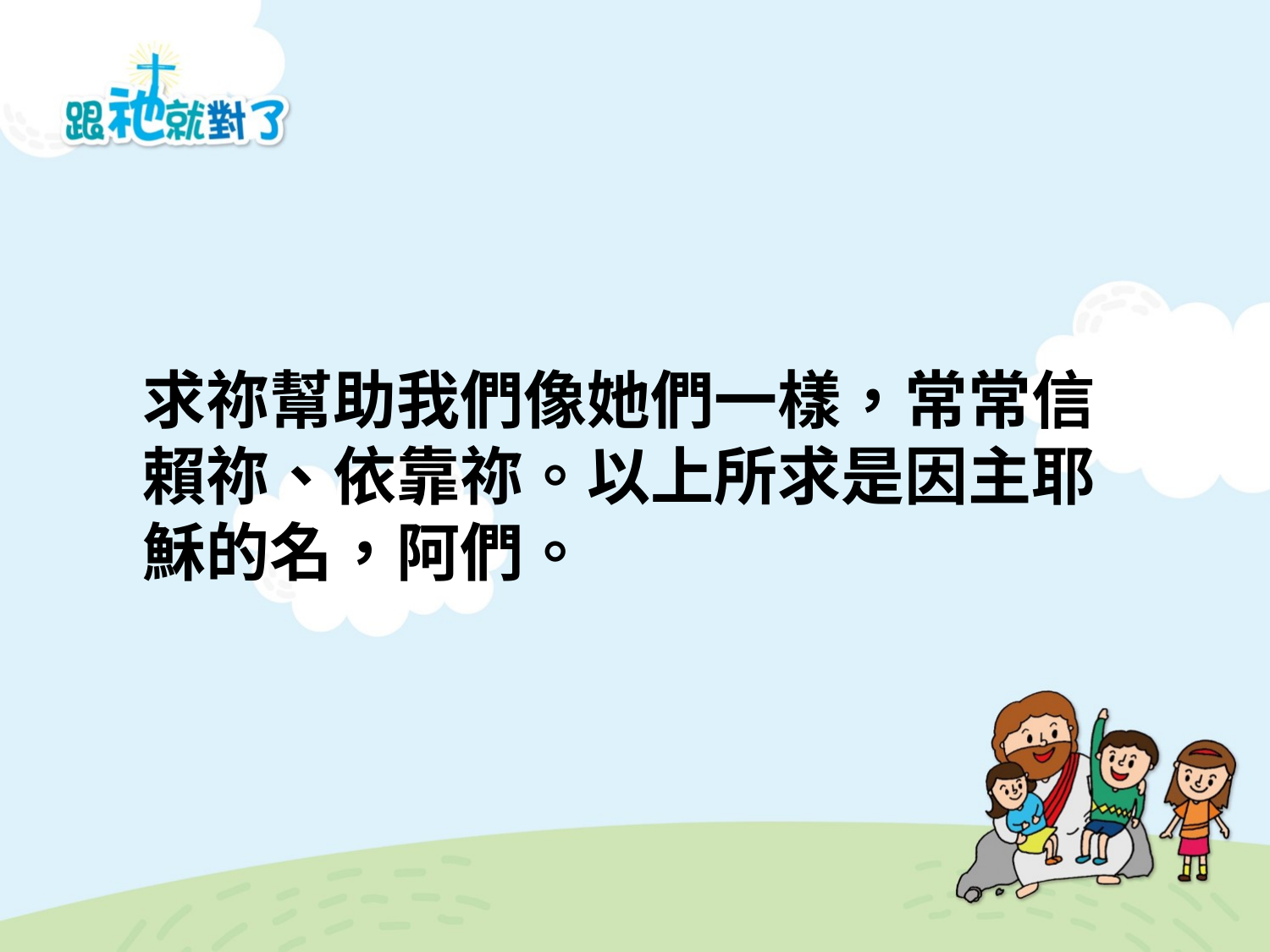

求祢幫助我們像她們一樣，常常信賴祢、依靠祢。以上所求是因主耶穌的名，阿們。